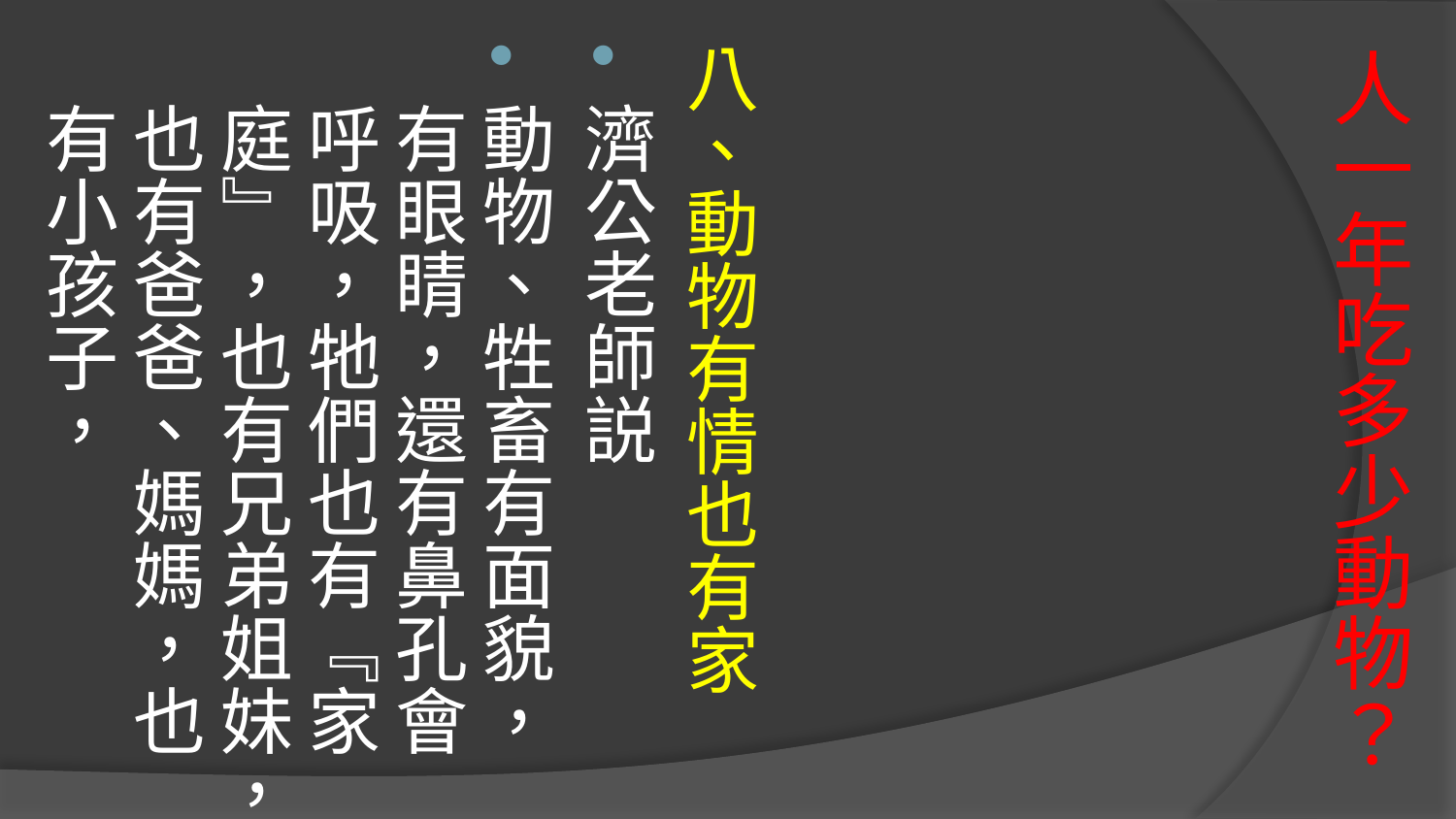

八、動物有情也有家
濟公老師説
動物、牲畜有面貌，有眼睛，還有鼻孔會呼吸，牠們也有『家庭』，也有兄弟姐妹，也有爸爸、媽媽，也有小孩子，
# 人一年吃多少動物？